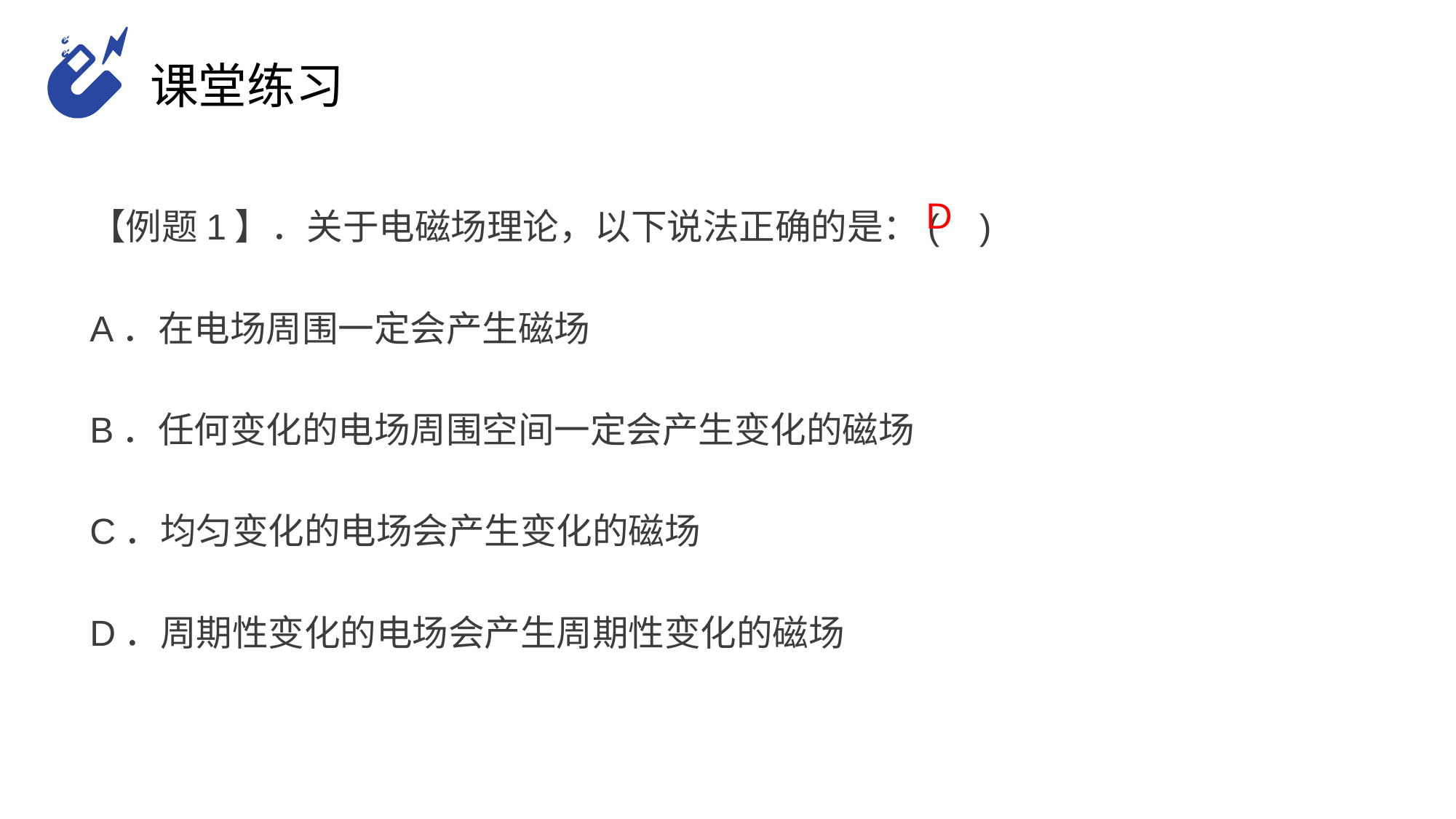

课堂练习
【例题1】．关于电磁场理论，以下说法正确的是：(    )
A．在电场周围一定会产生磁场
B．任何变化的电场周围空间一定会产生变化的磁场
C．均匀变化的电场会产生变化的磁场
D．周期性变化的电场会产生周期性变化的磁场
D